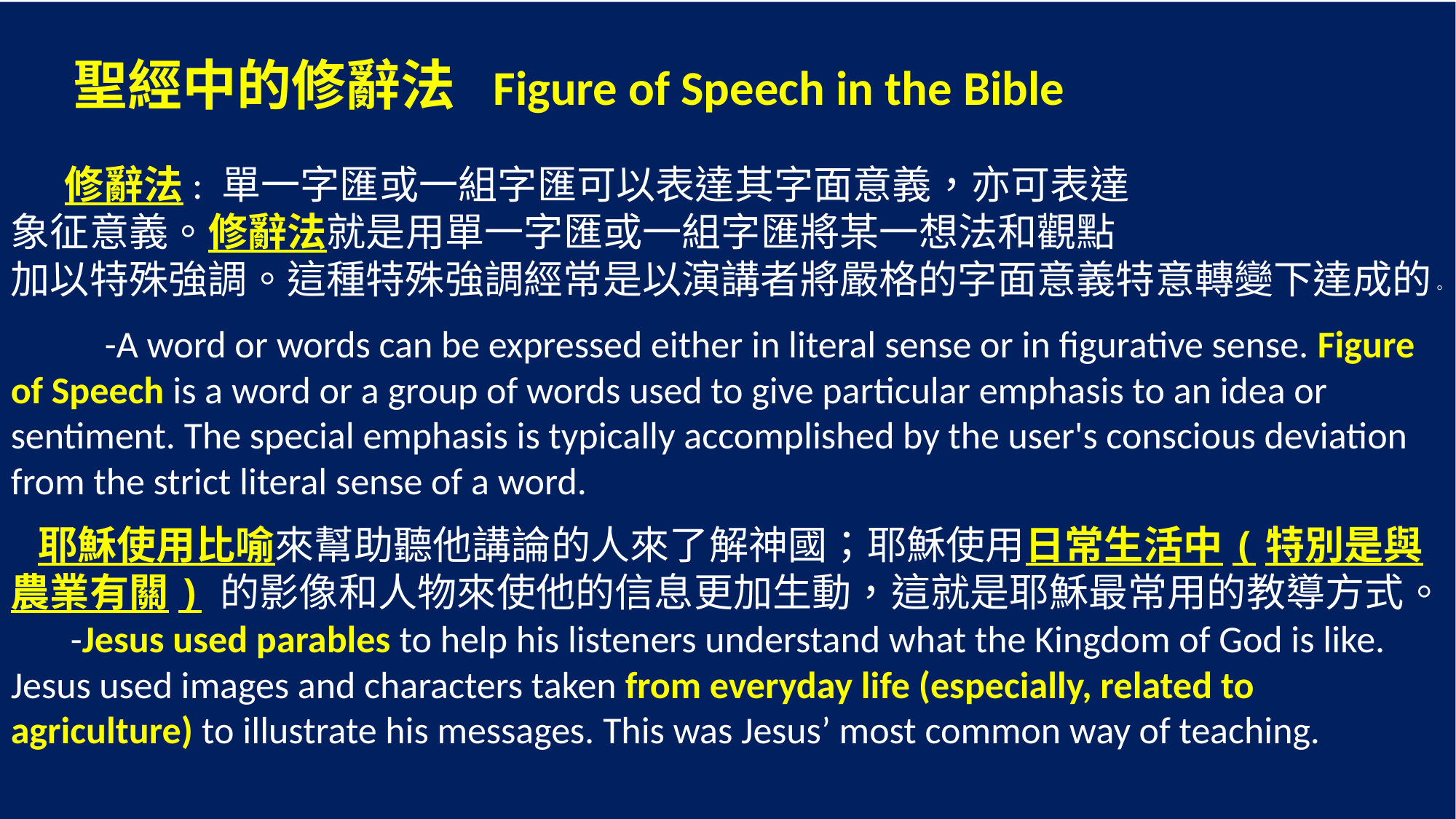

聖經中的修辭法  Figure of Speech in the Bible

     修辭法: 單一字匯或一組字匯可以表達其字面意義，亦可表達
象征意義。修辭法就是用單一字匯或一組字匯將某一想法和觀點
加以特殊強調。這種特殊強調經常是以演講者將嚴格的字面意義特意轉變下達成的。
           -A word or words can be expressed either in literal sense or in figurative sense. Figure of Speech is a word or a group of words used to give particular emphasis to an idea or sentiment. The special emphasis is typically accomplished by the user's conscious deviation from the strict literal sense of a word.

  耶穌使用比喻來幫助聽他講論的人來了解神國；耶穌使用日常生活中(特別是與農業有關) 的影像和人物來使他的信息更加生動，這就是耶穌最常用的教導方式。
       -Jesus used parables to help his listeners understand what the Kingdom of God is like. Jesus used images and characters taken from everyday life (especially, related to agriculture) to illustrate his messages. This was Jesus’ most common way of teaching.